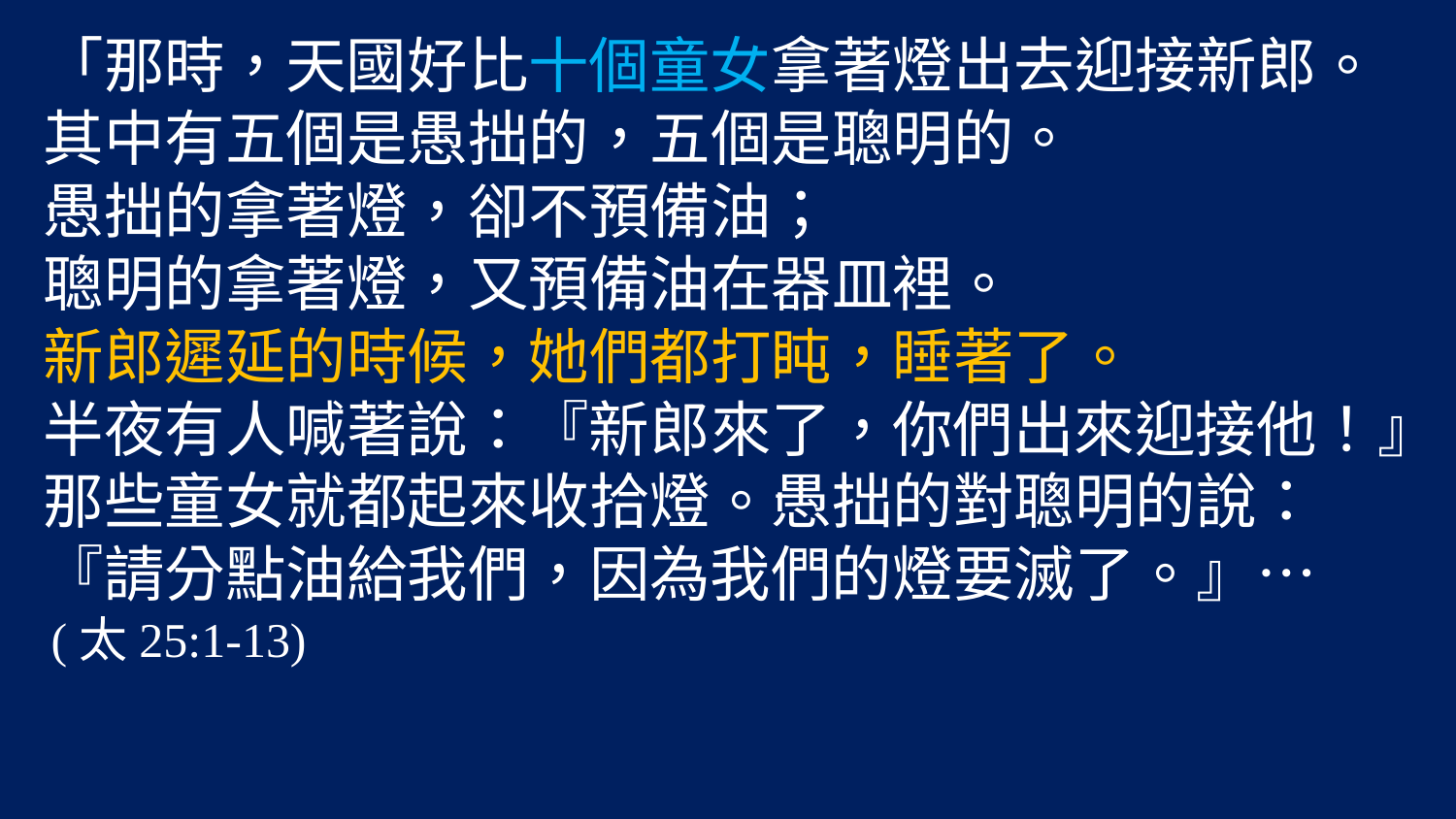

「那時，天國好比十個童女拿著燈出去迎接新郎。
其中有五個是愚拙的，五個是聰明的。
愚拙的拿著燈，卻不預備油；
聰明的拿著燈，又預備油在器皿裡。
新郎遲延的時候，她們都打盹，睡著了。
半夜有人喊著說：『新郎來了，你們出來迎接他！』
那些童女就都起來收拾燈。愚拙的對聰明的說：
『請分點油給我們，因為我們的燈要滅了。』…
   (太25:1-13)